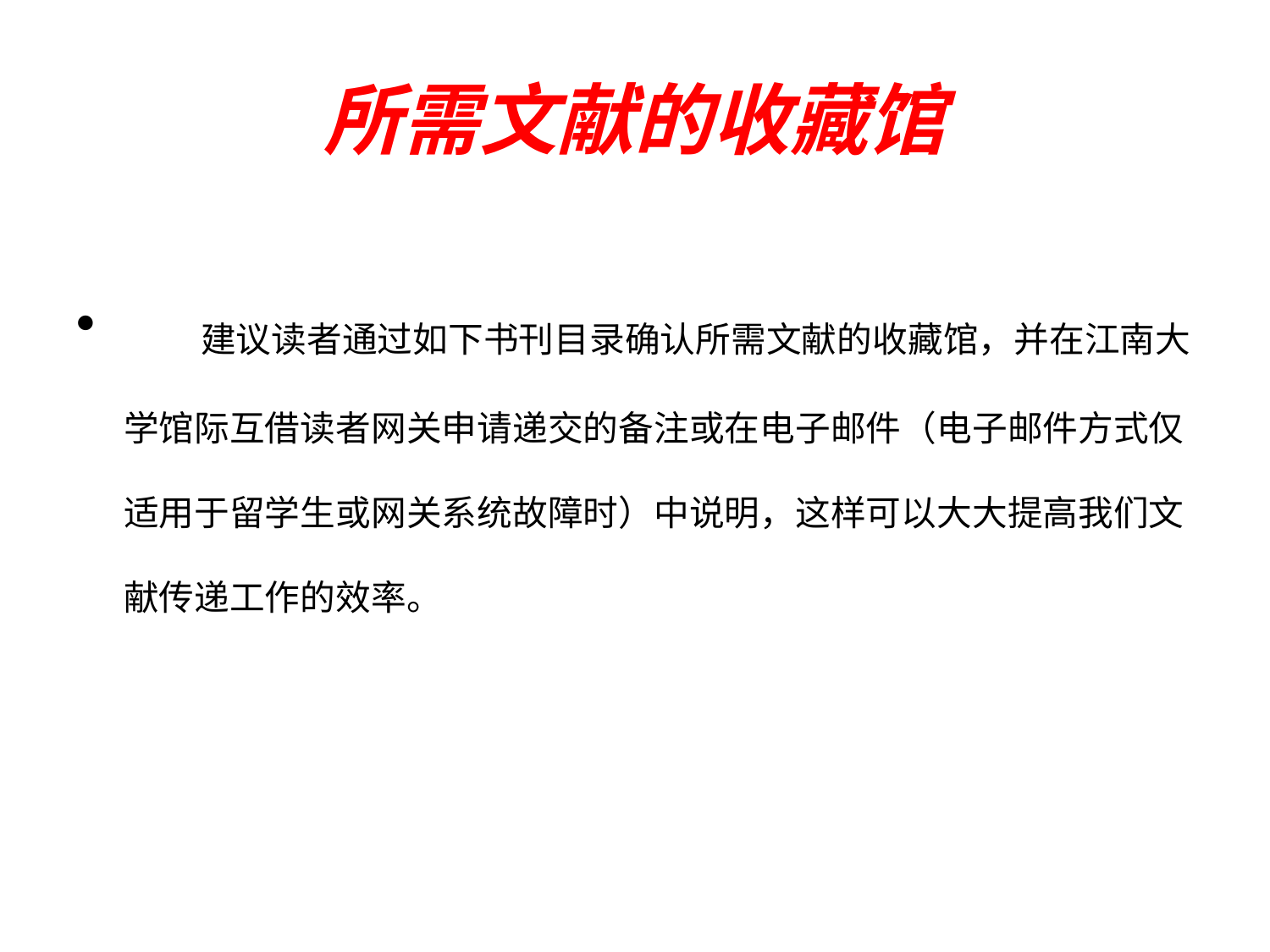

# 所需文献的收藏馆
     建议读者通过如下书刊目录确认所需文献的收藏馆，并在江南大学馆际互借读者网关申请递交的备注或在电子邮件（电子邮件方式仅适用于留学生或网关系统故障时）中说明，这样可以大大提高我们文献传递工作的效率。